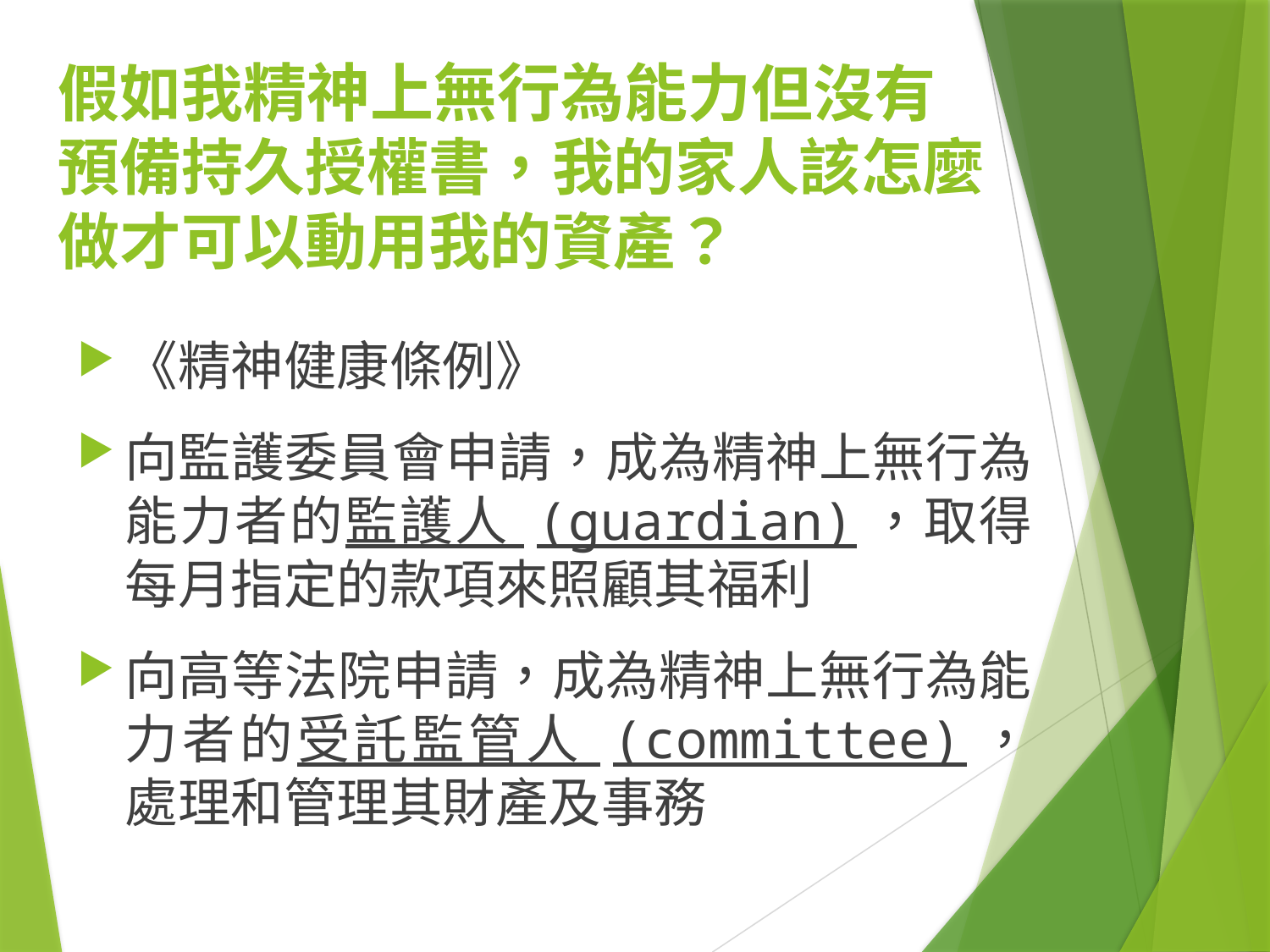

# 假如我精神上無行為能力但沒有預備持久授權書，我的家人該怎麼做才可以動用我的資產？
《精神健康條例》
向監護委員會申請，成為精神上無行為能力者的監護人 (guardian)，取得每月指定的款項來照顧其福利
向高等法院申請，成為精神上無行為能力者的受託監管人 (committee)，處理和管理其財產及事務